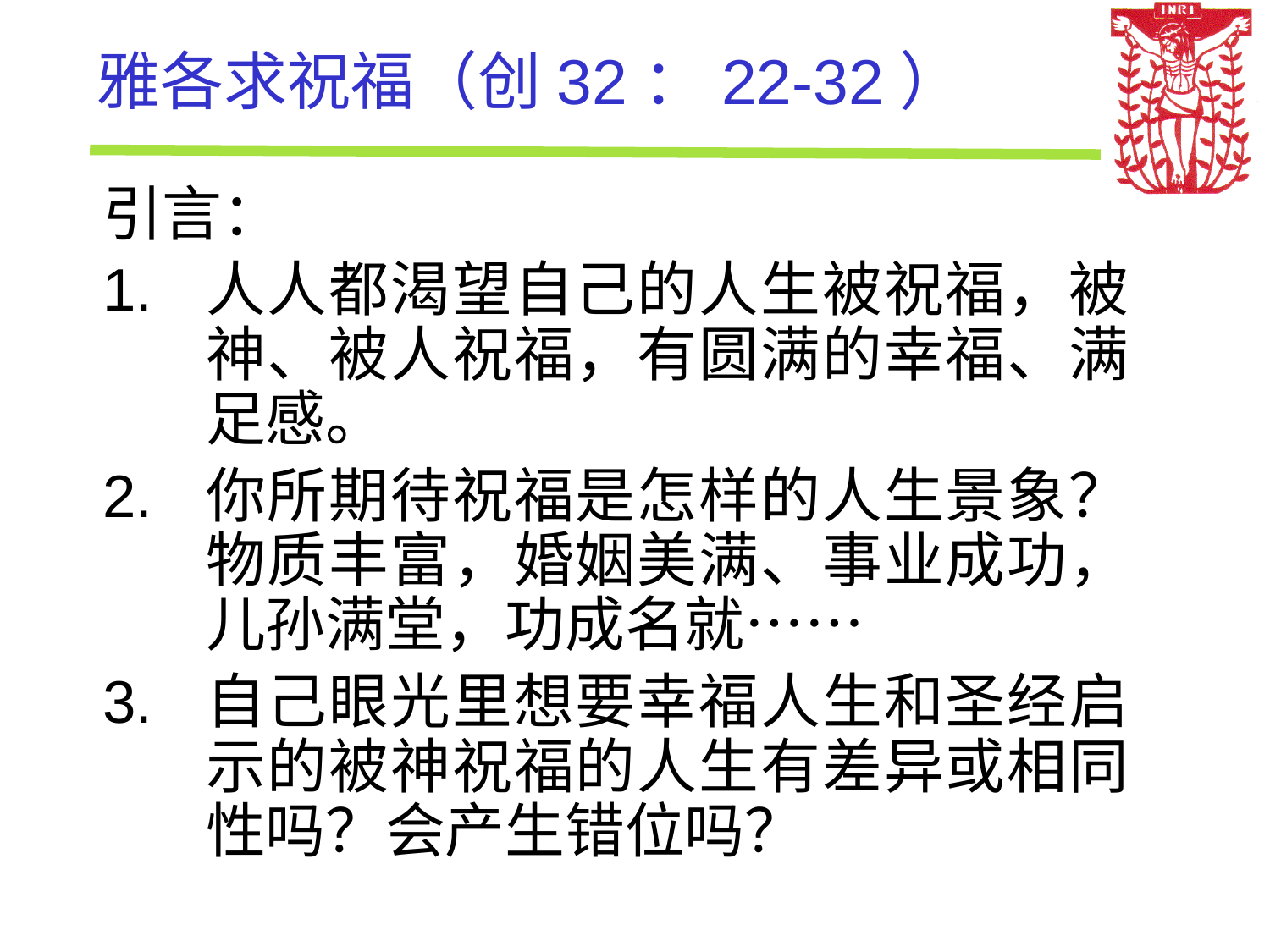

# 雅各求祝福（创32：22-32）
引言：
人人都渴望自己的人生被祝福，被神、被人祝福，有圆满的幸福、满足感。
你所期待祝福是怎样的人生景象？物质丰富，婚姻美满、事业成功，儿孙满堂，功成名就……
自己眼光里想要幸福人生和圣经启示的被神祝福的人生有差异或相同性吗？会产生错位吗？